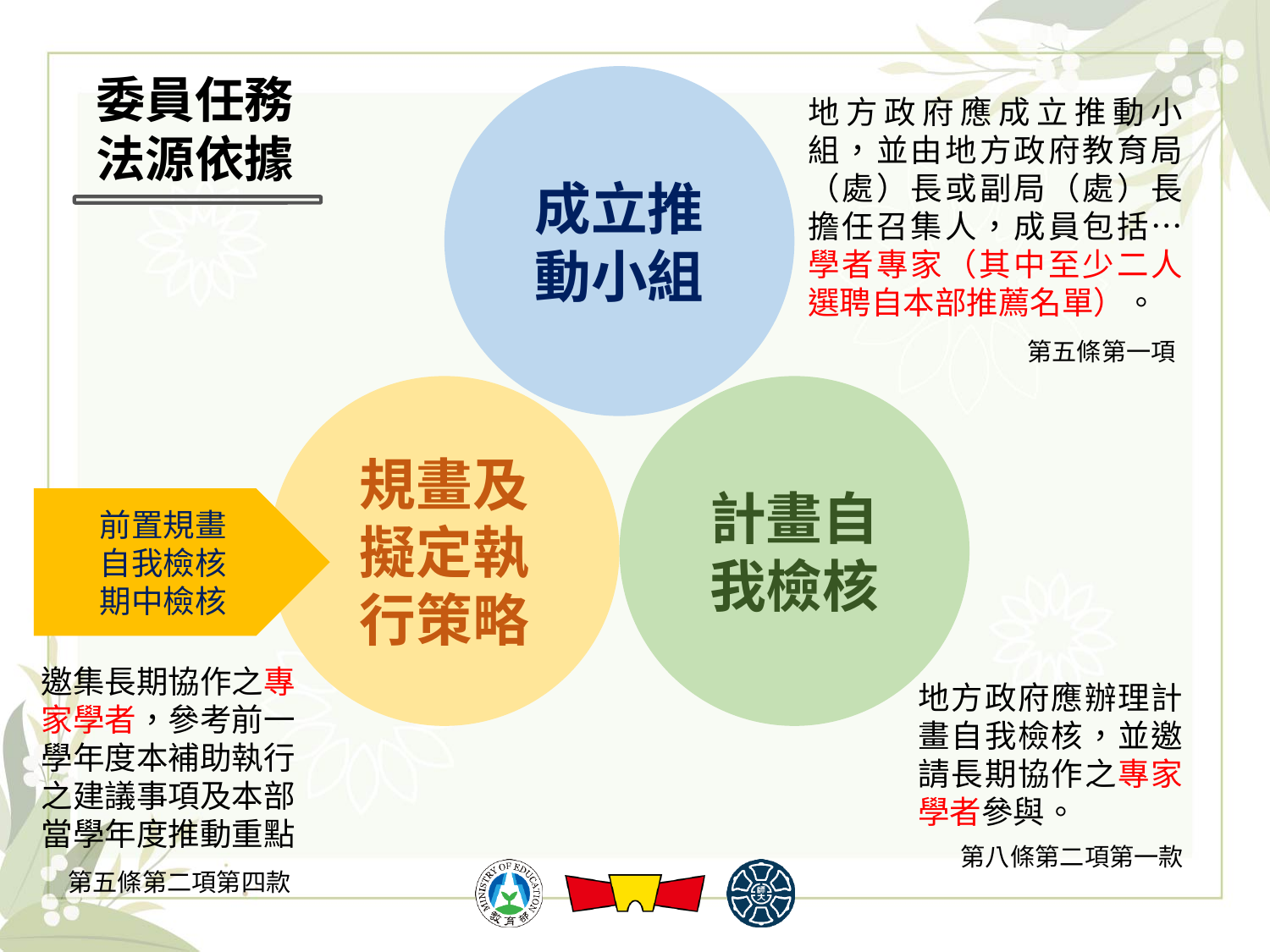

委員任務法源依據

成立推動小組
地方政府應成立推動小組，並由地方政府教育局（處）長或副局（處）長擔任召集人，成員包括…學者專家（其中至少二人選聘自本部推薦名單）。
第五條第一項
規畫及擬定執行策略
計畫自我檢核
前置規畫
自我檢核
期中檢核
邀集長期協作之專家學者，參考前一學年度本補助執行之建議事項及本部當學年度推動重點
地方政府應辦理計畫自我檢核，並邀請長期協作之專家學者參與。
第八條第二項第一款
第五條第二項第四款